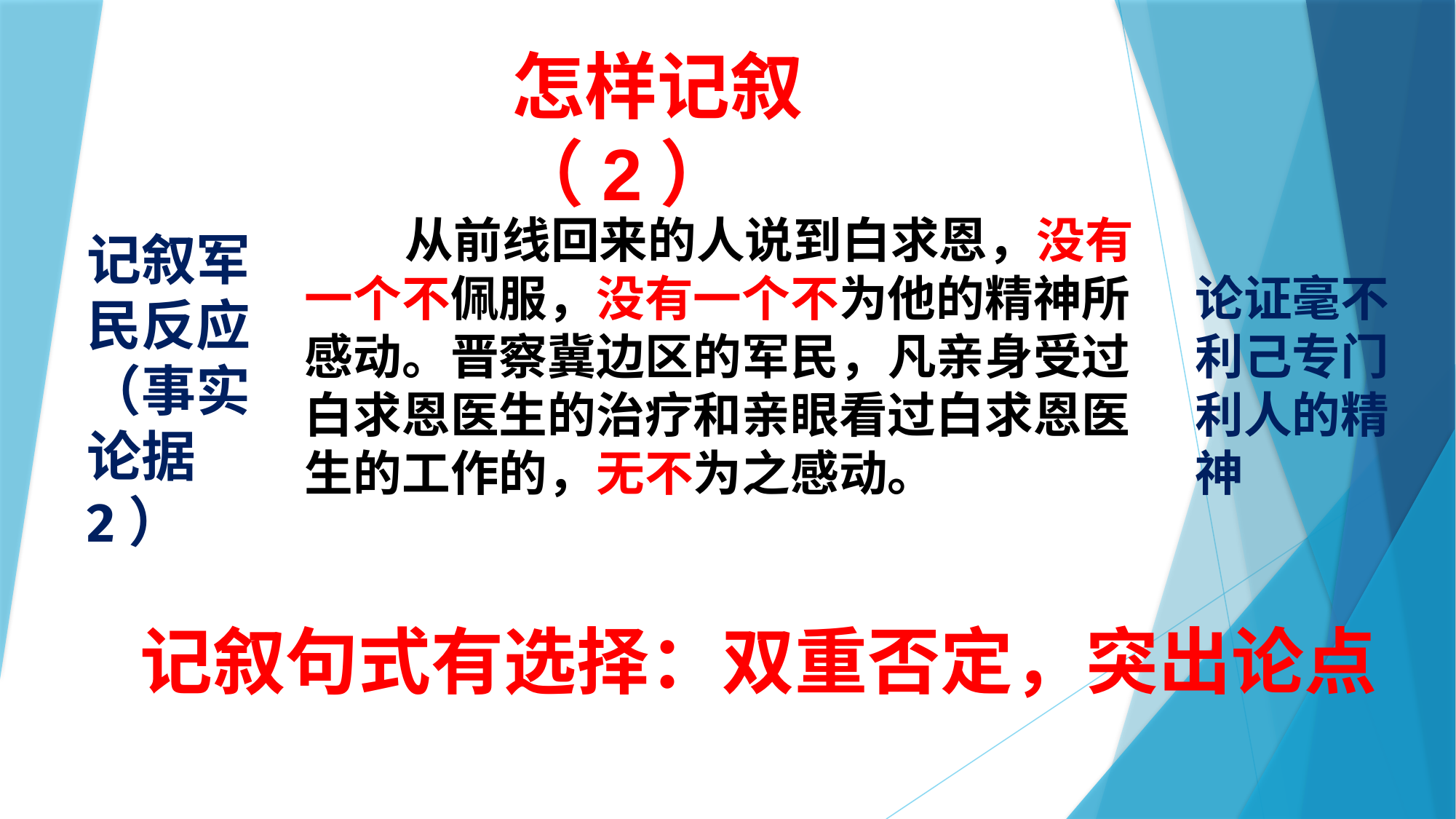

怎样记叙（2）
        从前线回来的人说到白求恩，没有一个不佩服，没有一个不为他的精神所感动。晋察冀边区的军民，凡亲身受过白求恩医生的治疗和亲眼看过白求恩医生的工作的，无不为之感动。
记叙军民反应（事实论据2）

论证毫不利己专门利人的精神
#

记叙句式有选择：双重否定，突出论点